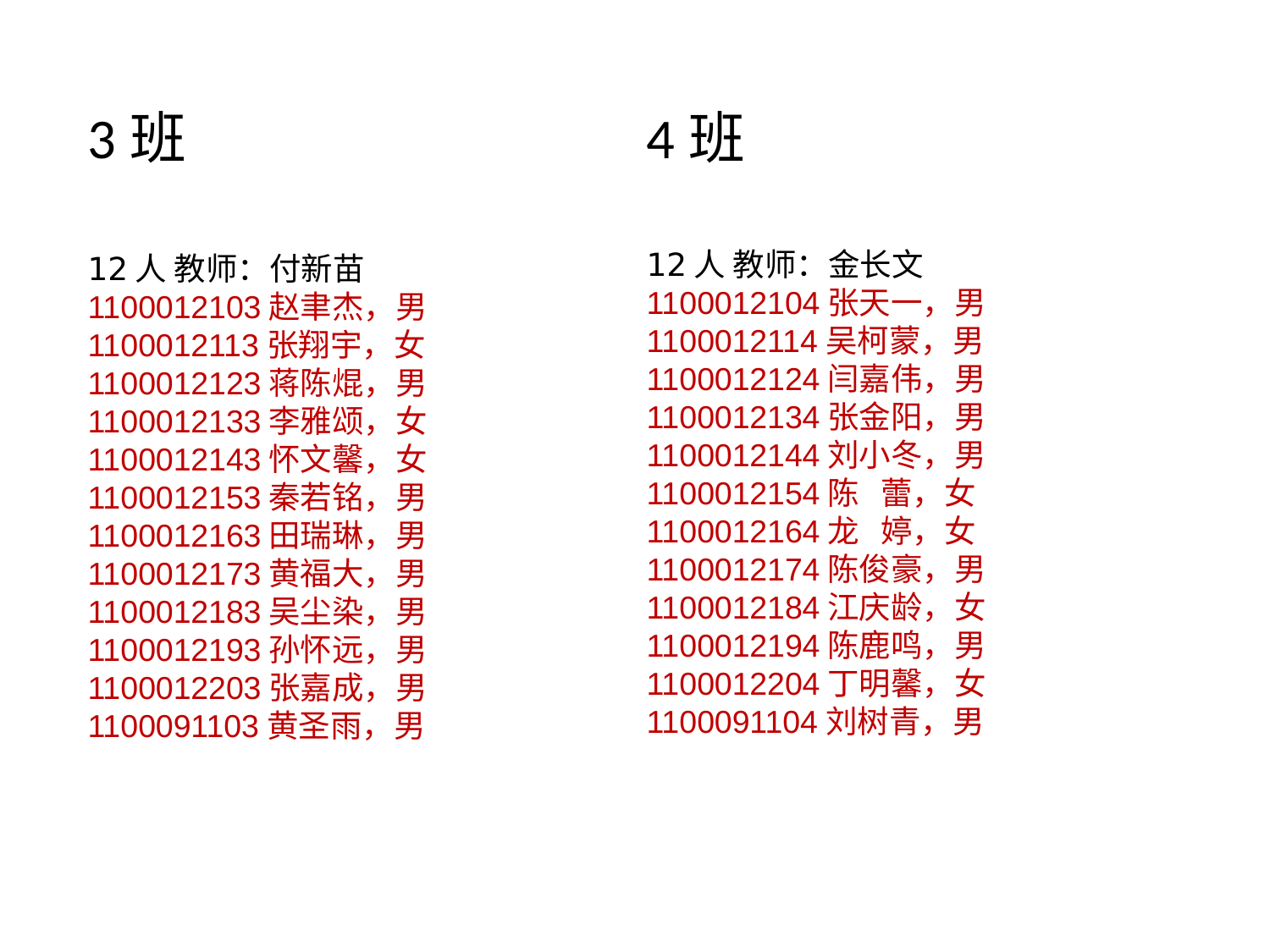

3班

12人 教师：付新苗
1100012103赵聿杰，男
1100012113张翔宇，女
1100012123蒋陈焜，男
1100012133李雅颂，女
1100012143怀文馨，女
1100012153秦若铭，男
1100012163田瑞琳，男
1100012173黄福大，男
1100012183吴尘染，男
1100012193孙怀远，男
1100012203张嘉成，男
1100091103黄圣雨，男

4班

12人 教师：金长文
1100012104张天一，男
1100012114吴柯蒙，男
1100012124闫嘉伟，男
1100012134张金阳，男
1100012144刘小冬，男
1100012154陈   蕾，女
1100012164龙   婷，女
1100012174陈俊豪，男
1100012184江庆龄，女
1100012194陈鹿鸣，男
1100012204丁明馨，女
1100091104刘树青，男